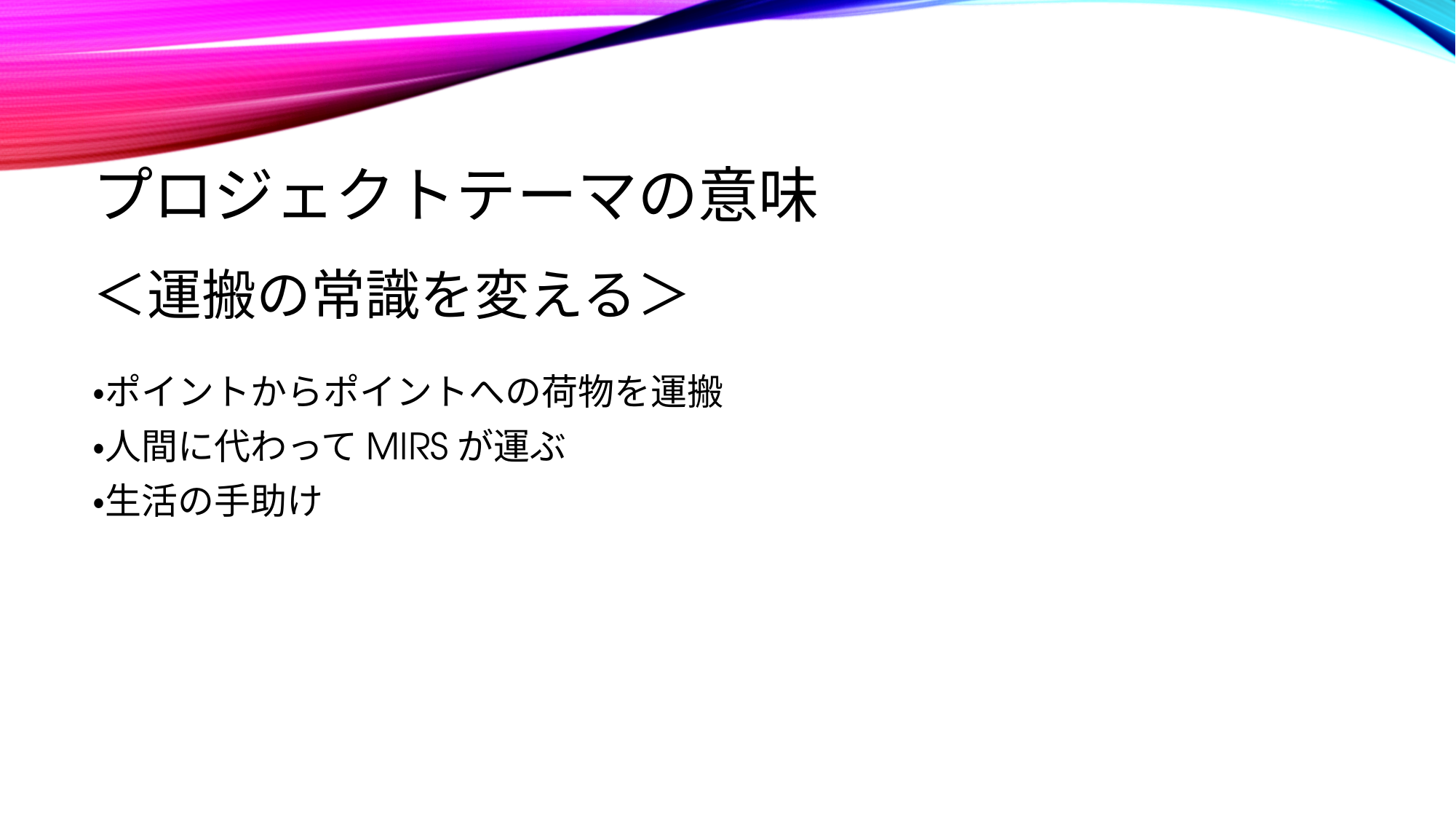

# プロジェクトテーマの意味
＜運搬の常識を変える＞

・ポイントからポイントへの荷物を運搬
・人間に代わってMIRSが運ぶ
・生活の手助け